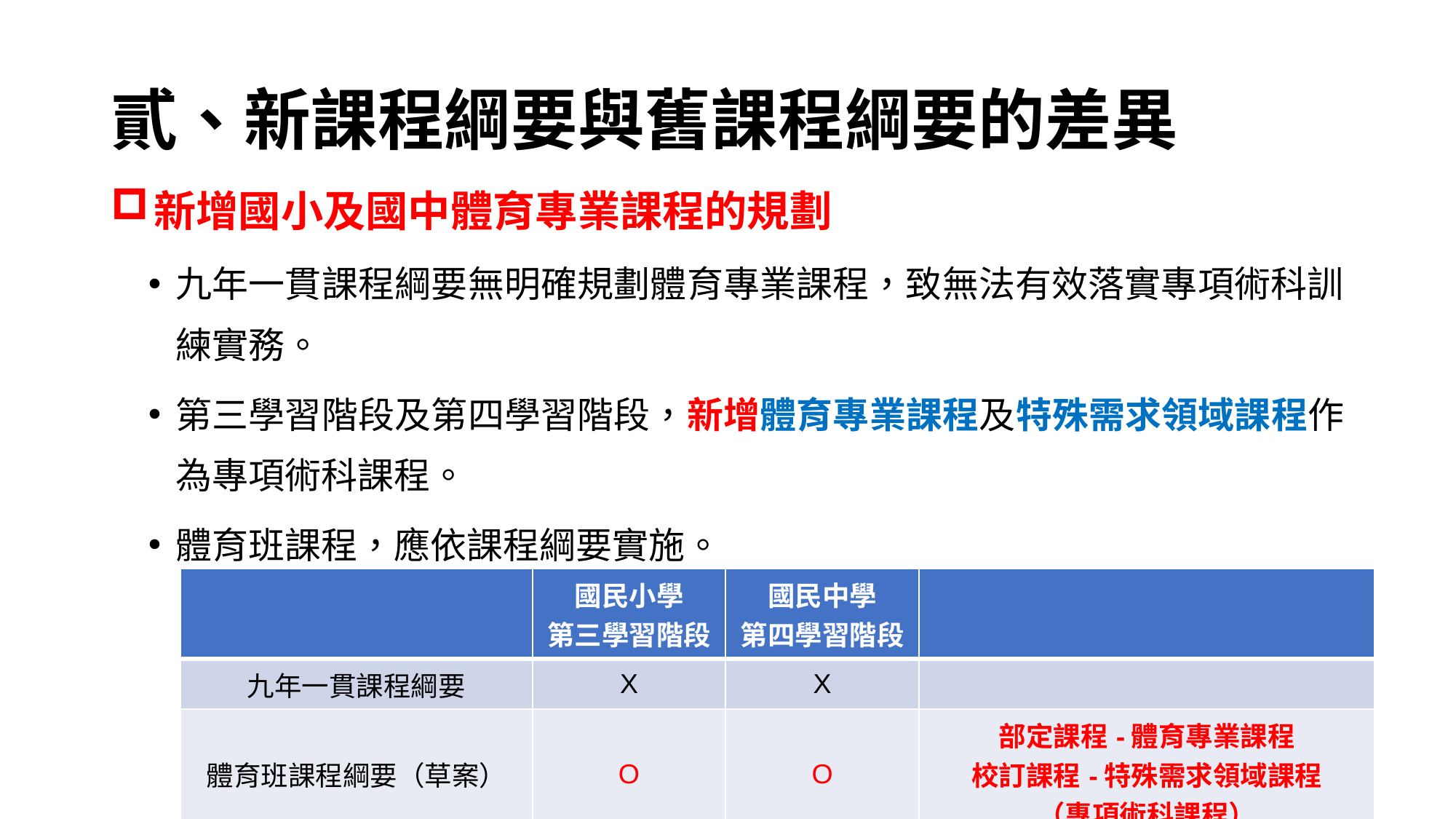

# 貳、新課程綱要與舊課程綱要的差異
新增國小及國中體育專業課程的規劃
九年一貫課程綱要無明確規劃體育專業課程，致無法有效落實專項術科訓練實務。
第三學習階段及第四學習階段，新增體育專業課程及特殊需求領域課程作為專項術科課程。
體育班課程，應依課程綱要實施。
|  | 國民小學 第三學習階段 | 國民中學 第四學習階段 |  |
| --- | --- | --- | --- |
| 九年一貫課程綱要 | X | X |  |
| 體育班課程綱要（草案） | O | O | 部定課程-體育專業課程 校訂課程-特殊需求領域課程 （專項術科課程） |